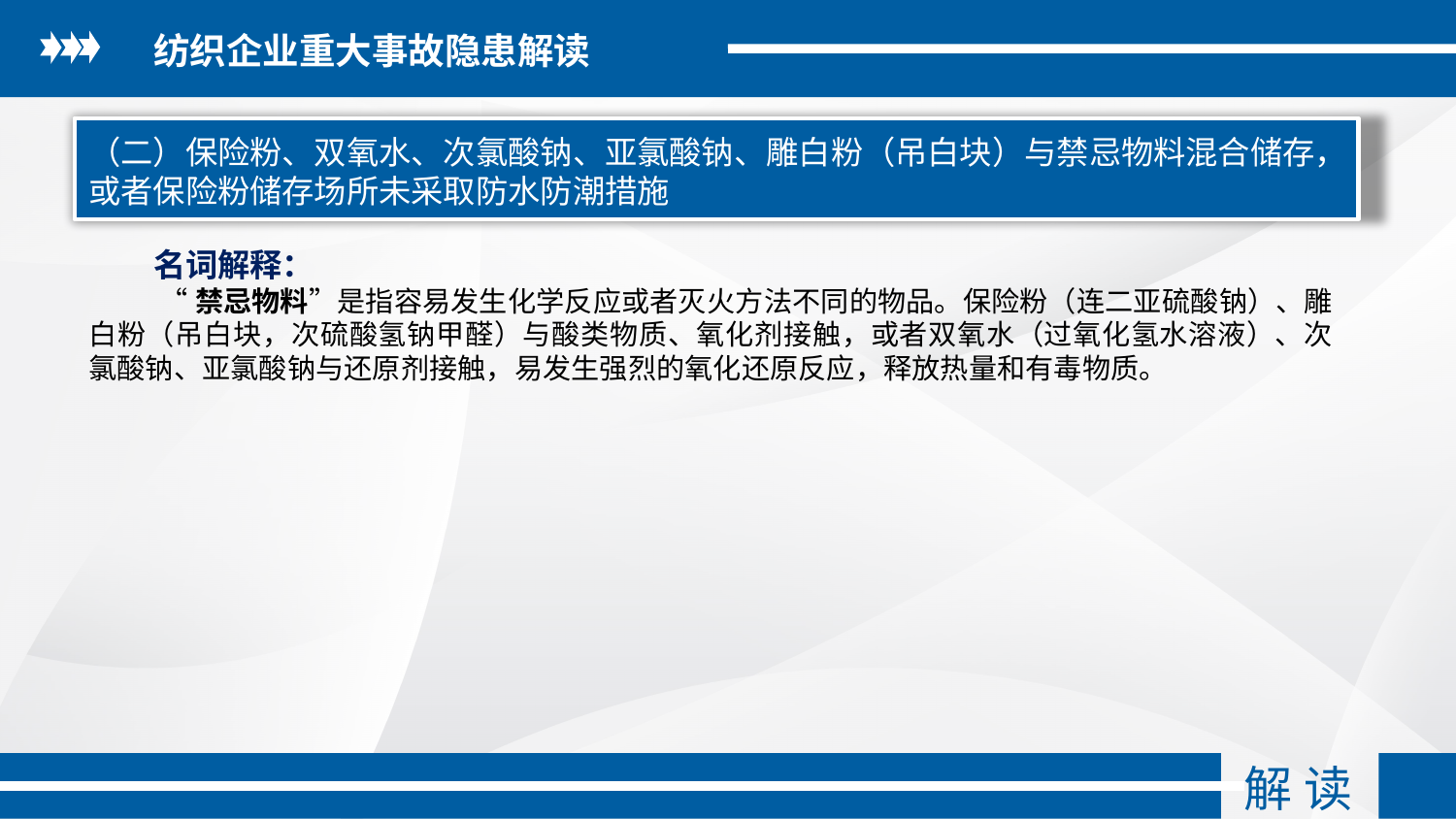

纺织企业重大事故隐患解读
（二）保险粉、双氧水、次氯酸钠、亚氯酸钠、雕白粉（吊白块）与禁忌物料混合储存，或者保险粉储存场所未采取防水防潮措施
名词解释：
 “禁忌物料”是指容易发生化学反应或者灭火方法不同的物品。保险粉（连二亚硫酸钠）、雕白粉（吊白块，次硫酸氢钠甲醛）与酸类物质、氧化剂接触，或者双氧水（过氧化氢水溶液）、次氯酸钠、亚氯酸钠与还原剂接触，易发生强烈的氧化还原反应，释放热量和有毒物质。